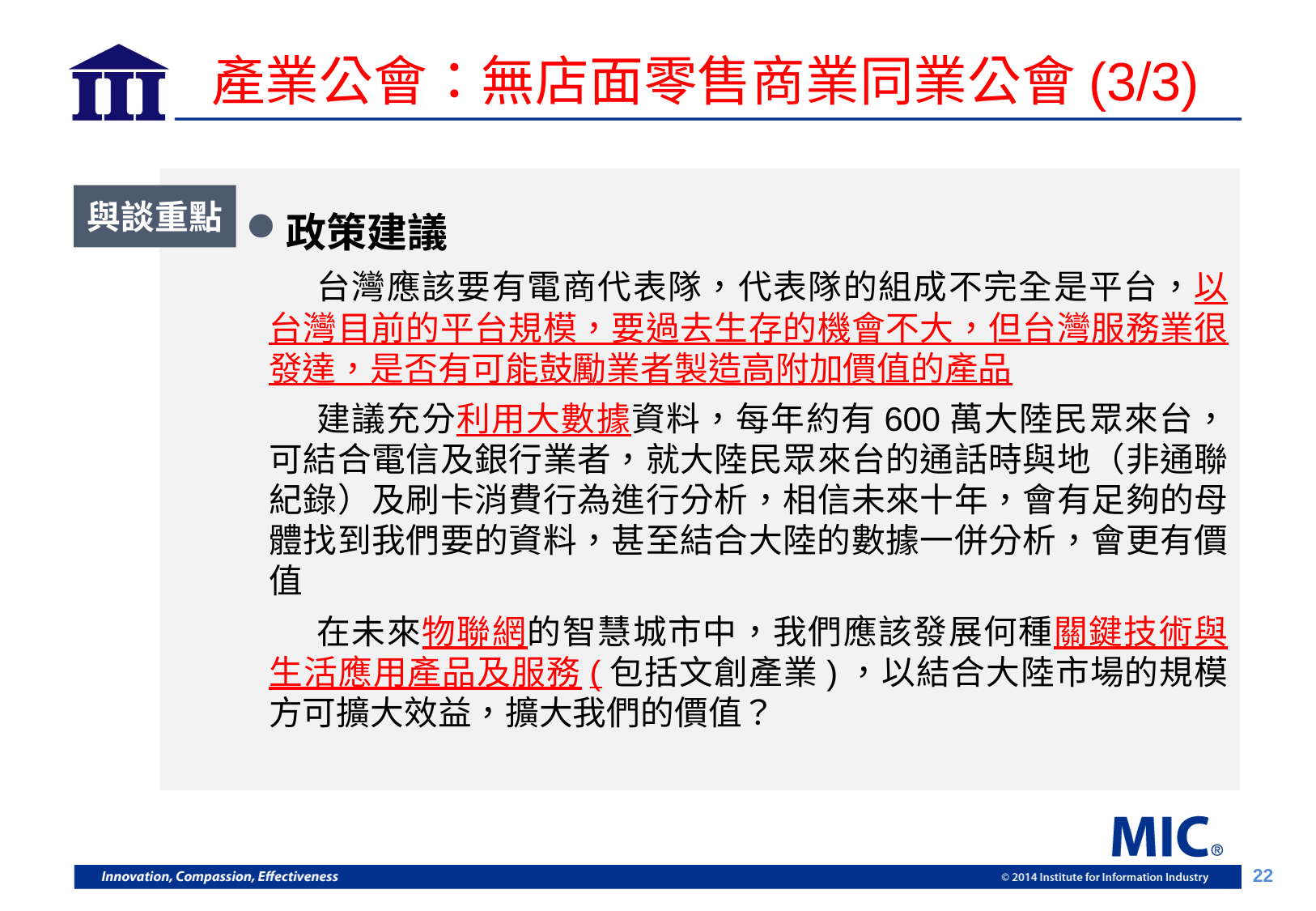

產業公會：無店面零售商業同業公會(3/3)

政策建議
台灣應該要有電商代表隊，代表隊的組成不完全是平台，以台灣目前的平台規模，要過去生存的機會不大，但台灣服務業很發達，是否有可能鼓勵業者製造高附加價值的產品
建議充分利用大數據資料，每年約有600萬大陸民眾來台，可結合電信及銀行業者，就大陸民眾來台的通話時與地（非通聯紀錄）及刷卡消費行為進行分析，相信未來十年，會有足夠的母體找到我們要的資料，甚至結合大陸的數據一併分析，會更有價值
在未來物聯網的智慧城市中，我們應該發展何種關鍵技術與生活應用產品及服務(包括文創產業)，以結合大陸市場的規模方可擴大效益，擴大我們的價值？

與談重點